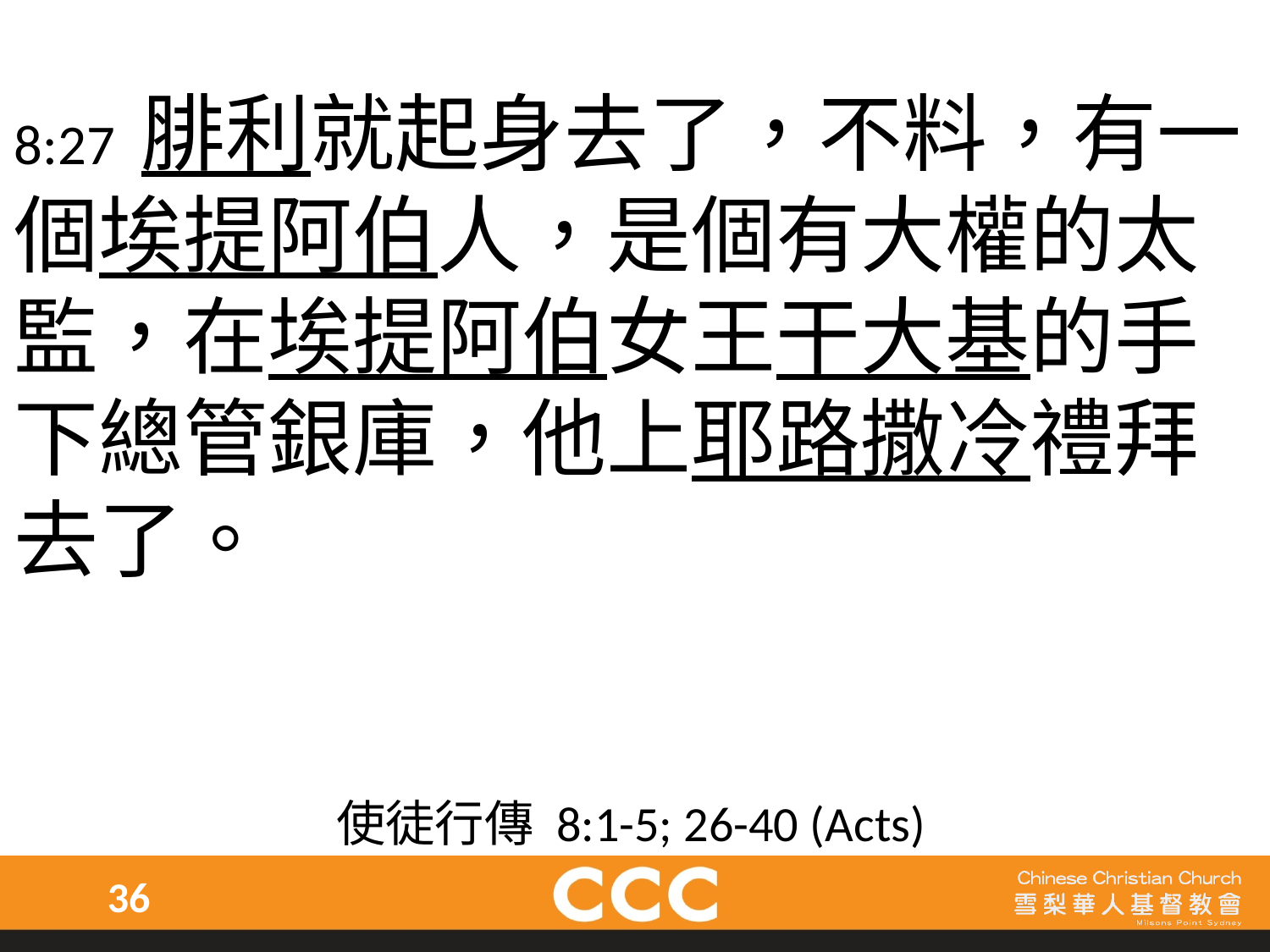

8:27 腓利就起身去了，不料，有一個埃提阿伯人，是個有大權的太監，在埃提阿伯女王干大基的手下總管銀庫，他上耶路撒冷禮拜去了。
使徒行傳 8:1-5; 26-40 (Acts)
36